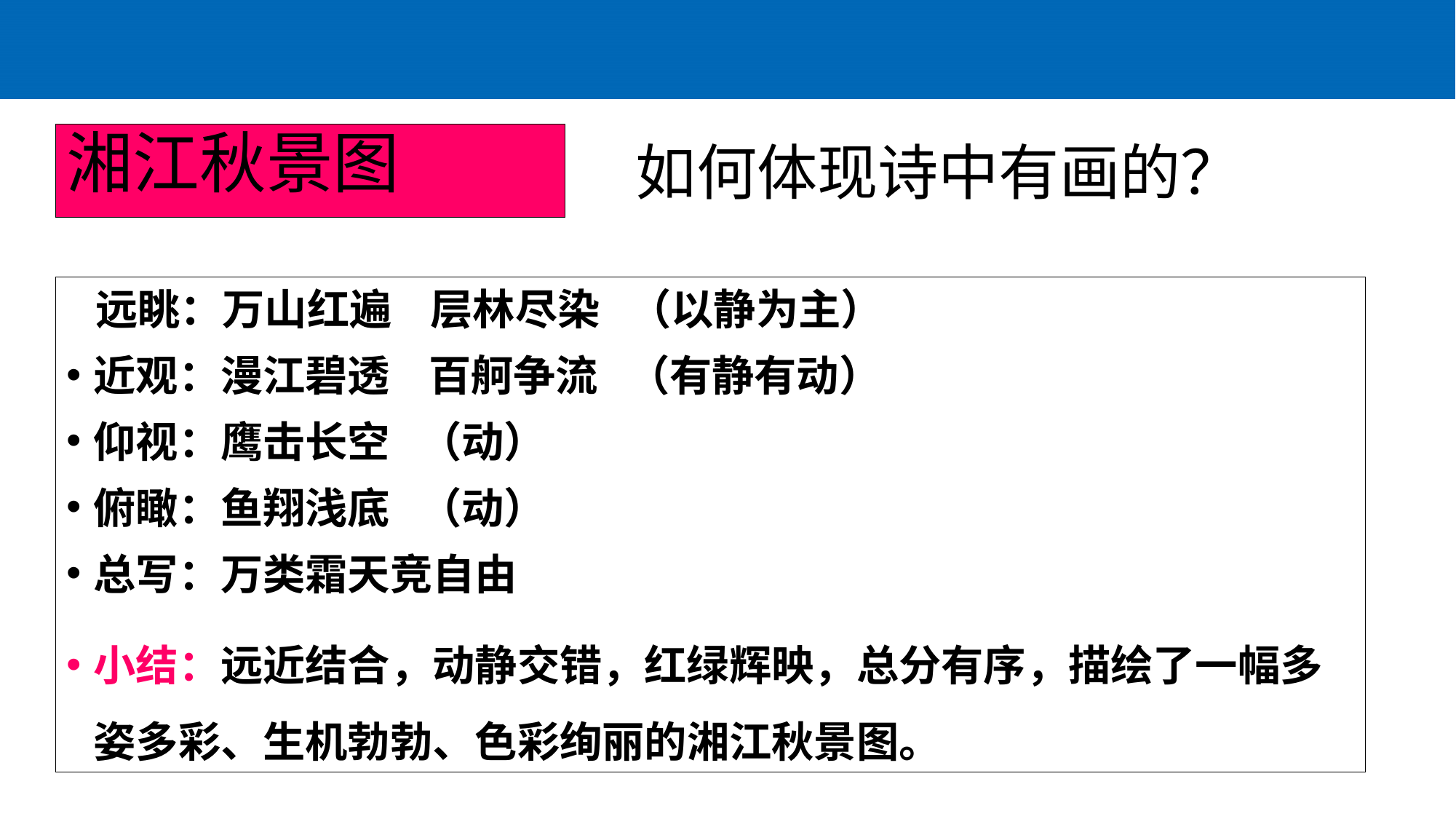

湘江秋景图
如何体现诗中有画的？
  远眺：万山红遍    层林尽染   （以静为主）
近观：漫江碧透    百舸争流   （有静有动）
仰视：鹰击长空   （动）
俯瞰：鱼翔浅底   （动）
总写：万类霜天竞自由
小结：远近结合，动静交错，红绿辉映，总分有序，描绘了一幅多姿多彩、生机勃勃、色彩绚丽的湘江秋景图。